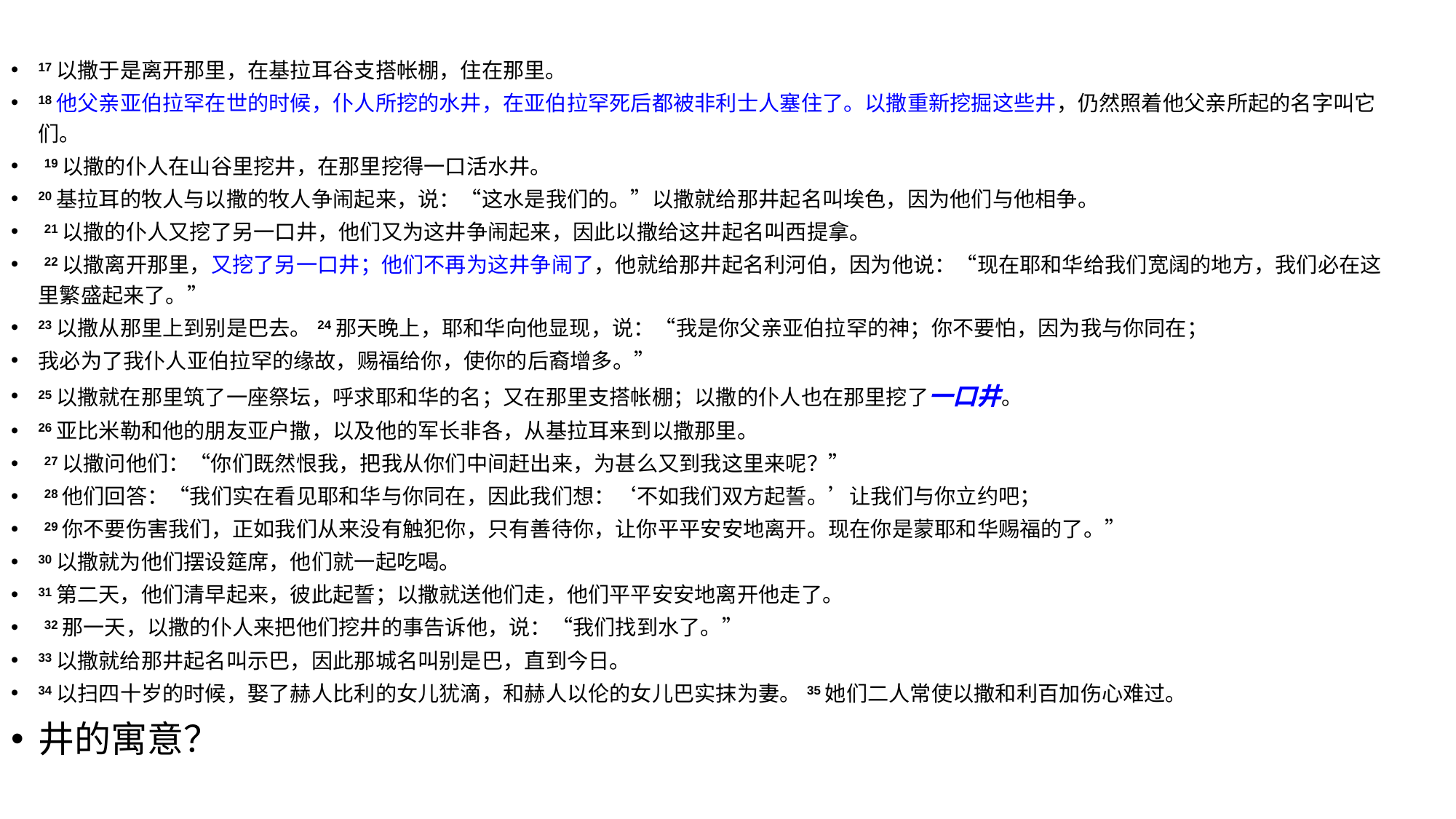

17 以撒于是离开那里，在基拉耳谷支搭帐棚，住在那里。
18 他父亲亚伯拉罕在世的时候，仆人所挖的水井，在亚伯拉罕死后都被非利士人塞住了。以撒重新挖掘这些井，仍然照着他父亲所起的名字叫它们。
 19 以撒的仆人在山谷里挖井，在那里挖得一口活水井。
20 基拉耳的牧人与以撒的牧人争闹起来，说：“这水是我们的。”以撒就给那井起名叫埃色，因为他们与他相争。
 21 以撒的仆人又挖了另一口井，他们又为这井争闹起来，因此以撒给这井起名叫西提拿。
 22 以撒离开那里，又挖了另一口井；他们不再为这井争闹了，他就给那井起名利河伯，因为他说：“现在耶和华给我们宽阔的地方，我们必在这里繁盛起来了。”
23 以撒从那里上到别是巴去。 24 那天晚上，耶和华向他显现，说：“我是你父亲亚伯拉罕的神；你不要怕，因为我与你同在；
我必为了我仆人亚伯拉罕的缘故，赐福给你，使你的后裔增多。”
25 以撒就在那里筑了一座祭坛，呼求耶和华的名；又在那里支搭帐棚；以撒的仆人也在那里挖了一口井。
26 亚比米勒和他的朋友亚户撒，以及他的军长非各，从基拉耳来到以撒那里。
 27 以撒问他们：“你们既然恨我，把我从你们中间赶出来，为甚么又到我这里来呢？”
 28 他们回答：“我们实在看见耶和华与你同在，因此我们想：‘不如我们双方起誓。’让我们与你立约吧；
 29 你不要伤害我们，正如我们从来没有触犯你，只有善待你，让你平平安安地离开。现在你是蒙耶和华赐福的了。”
30 以撒就为他们摆设筵席，他们就一起吃喝。
31 第二天，他们清早起来，彼此起誓；以撒就送他们走，他们平平安安地离开他走了。
 32 那一天，以撒的仆人来把他们挖井的事告诉他，说：“我们找到水了。”
33 以撒就给那井起名叫示巴，因此那城名叫别是巴，直到今日。
34 以扫四十岁的时候，娶了赫人比利的女儿犹滴，和赫人以伦的女儿巴实抹为妻。 35 她们二人常使以撒和利百加伤心难过。
井的寓意？